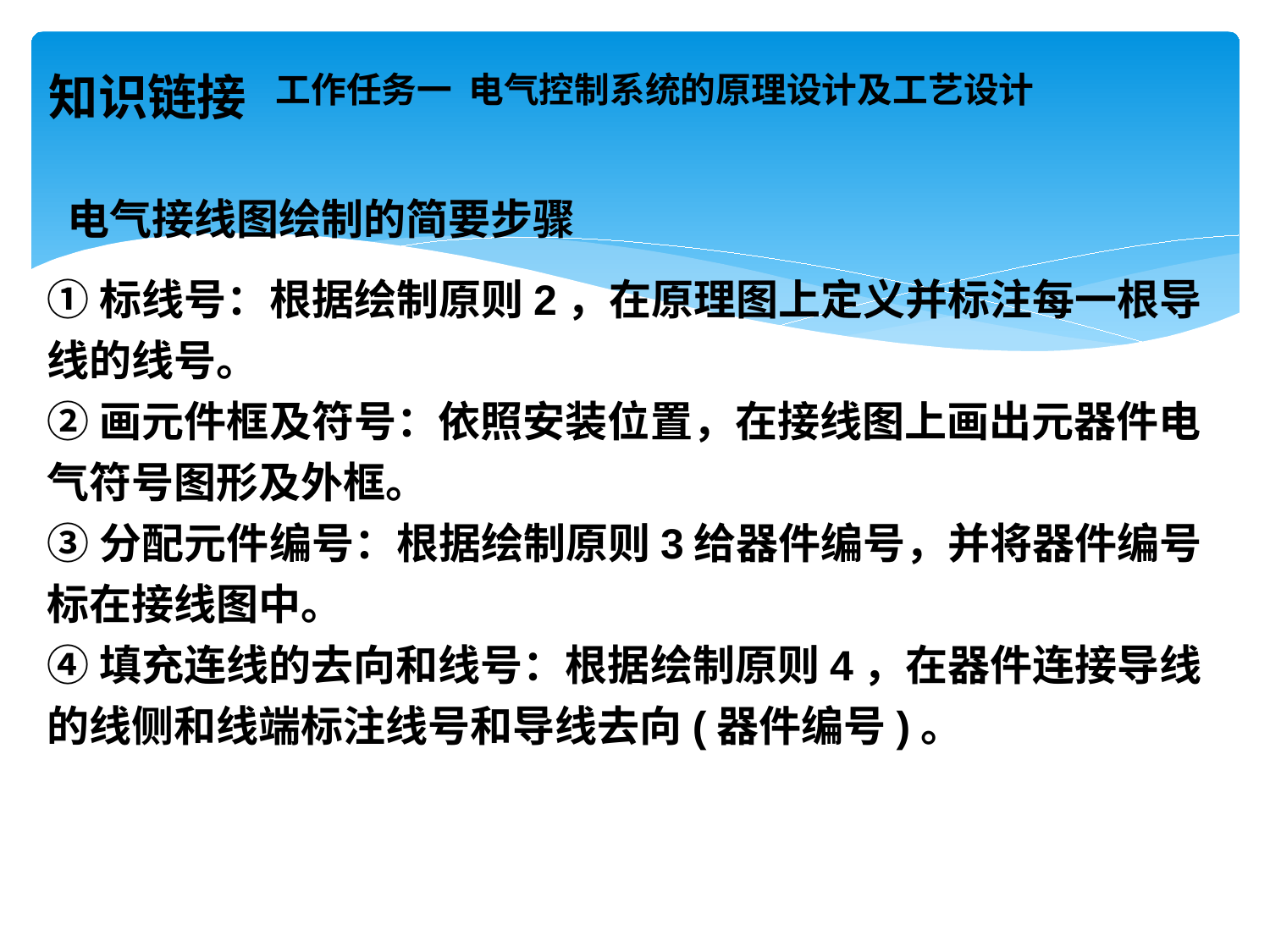

# 工作任务一  电气控制系统的原理设计及工艺设计
知识链接
电气接线图绘制的简要步骤
①标线号：根据绘制原则2，在原理图上定义并标注每一根导线的线号。
②画元件框及符号：依照安装位置，在接线图上画出元器件电气符号图形及外框。
③分配元件编号：根据绘制原则3给器件编号，并将器件编号标在接线图中。
④填充连线的去向和线号：根据绘制原则4，在器件连接导线的线侧和线端标注线号和导线去向(器件编号)。